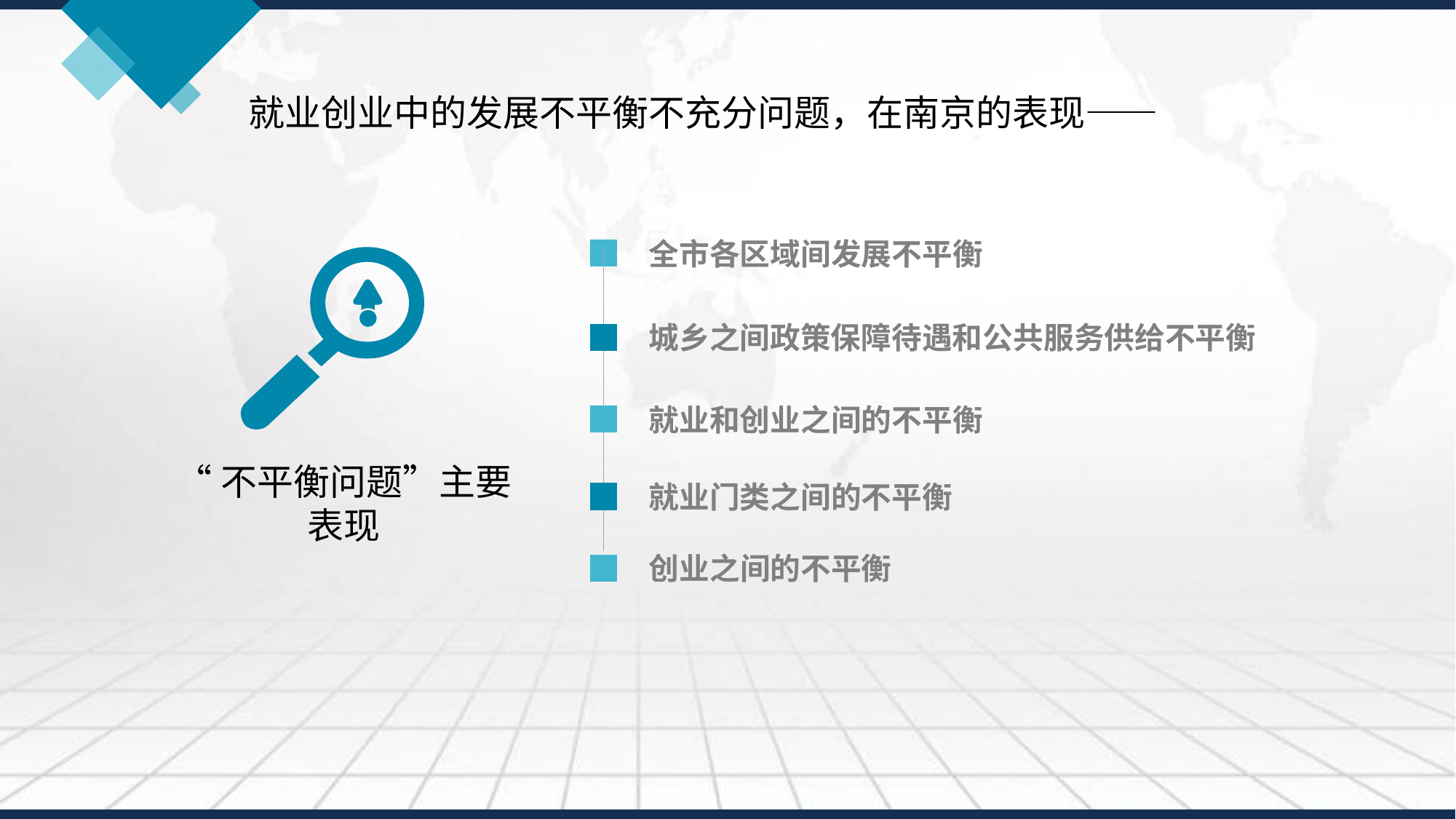

# 就业创业中的发展不平衡不充分问题，在南京的表现——
全市各区域间发展不平衡

城乡之间政策保障待遇和公共服务供给不平衡

就业和创业之间的不平衡

“不平衡问题”主要表现
就业门类之间的不平衡

创业之间的不平衡